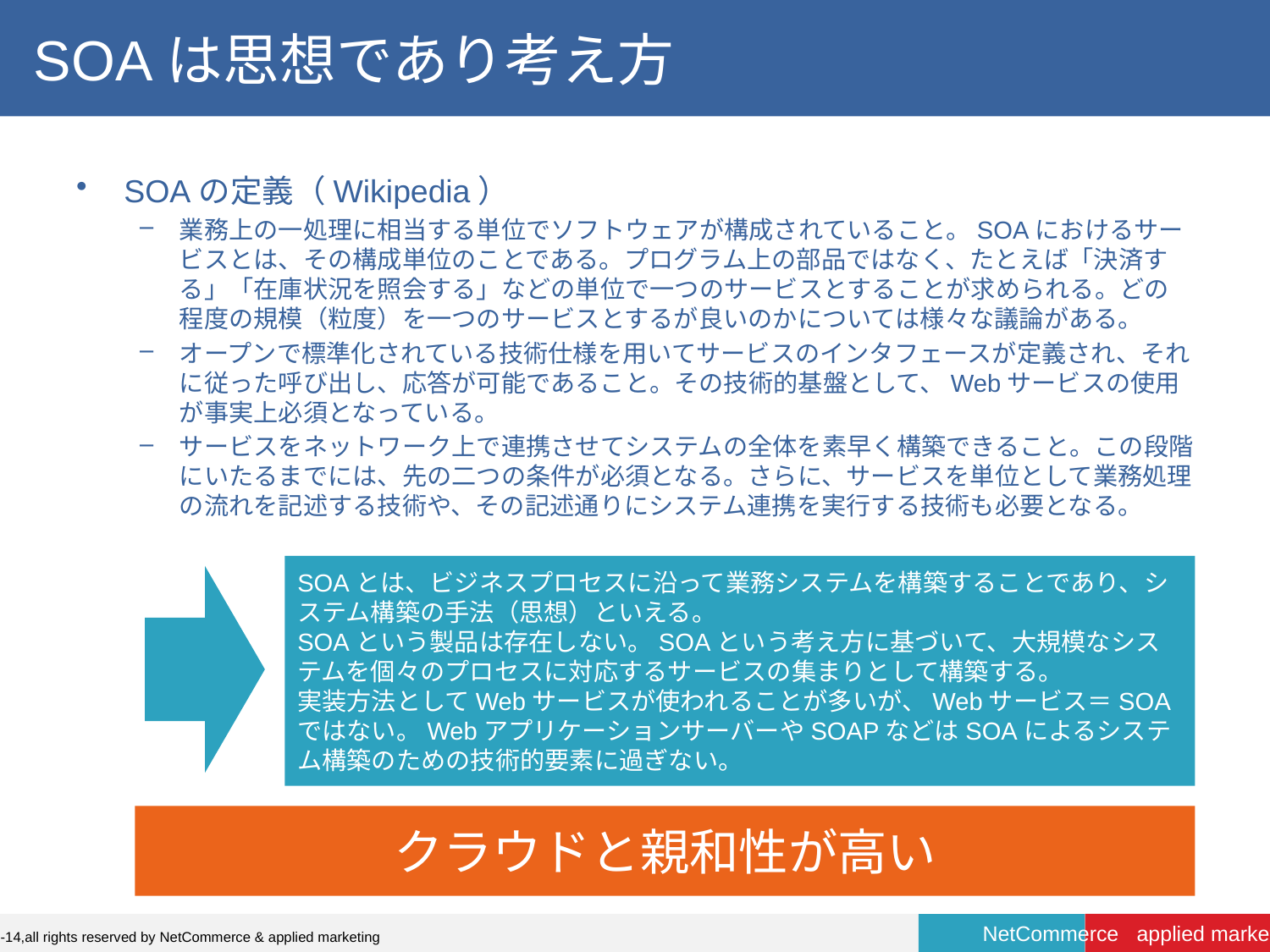

# SOAは思想であり考え方
SOAの定義（Wikipedia）
業務上の一処理に相当する単位でソフトウェアが構成されていること。SOAにおけるサービスとは、その構成単位のことである。プログラム上の部品ではなく、たとえば「決済する」「在庫状況を照会する」などの単位で一つのサービスとすることが求められる。どの程度の規模（粒度）を一つのサービスとするが良いのかについては様々な議論がある。
オープンで標準化されている技術仕様を用いてサービスのインタフェースが定義され、それに従った呼び出し、応答が可能であること。その技術的基盤として、Webサービスの使用が事実上必須となっている。
サービスをネットワーク上で連携させてシステムの全体を素早く構築できること。この段階にいたるまでには、先の二つの条件が必須となる。さらに、サービスを単位として業務処理の流れを記述する技術や、その記述通りにシステム連携を実行する技術も必要となる。
SOAとは、ビジネスプロセスに沿って業務システムを構築することであり、システム構築の手法（思想）といえる。
SOAという製品は存在しない。SOAという考え方に基づいて、大規模なシステムを個々のプロセスに対応するサービスの集まりとして構築する。
実装方法としてWebサービスが使われることが多いが、Webサービス＝SOAではない。WebアプリケーションサーバーやSOAPなどはSOAによるシステム構築のための技術的要素に過ぎない。

クラウドと親和性が高い